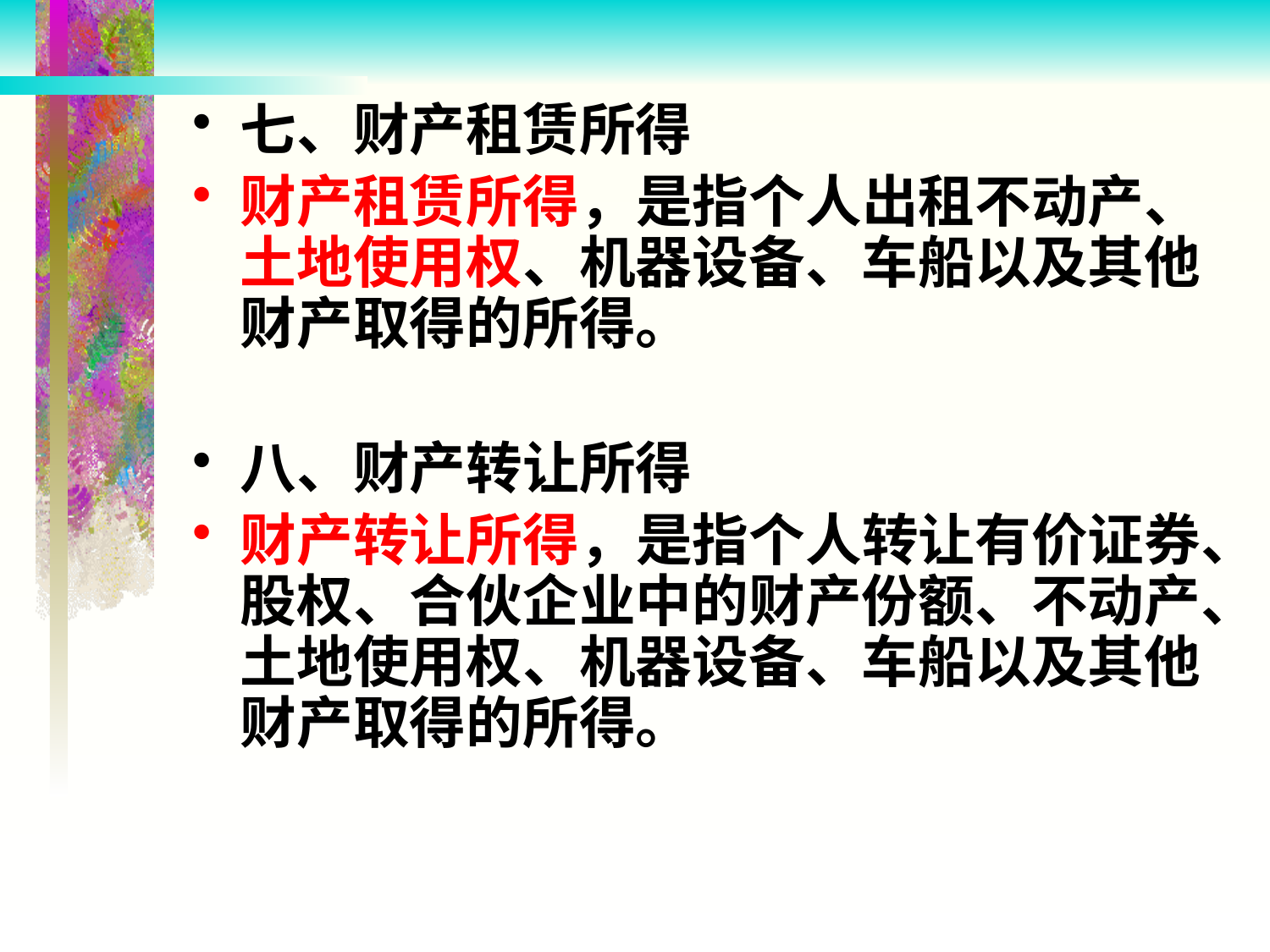

七、财产租赁所得
财产租赁所得，是指个人出租不动产、土地使用权、机器设备、车船以及其他财产取得的所得。

八、财产转让所得
财产转让所得，是指个人转让有价证券、股权、合伙企业中的财产份额、不动产、土地使用权、机器设备、车船以及其他财产取得的所得。